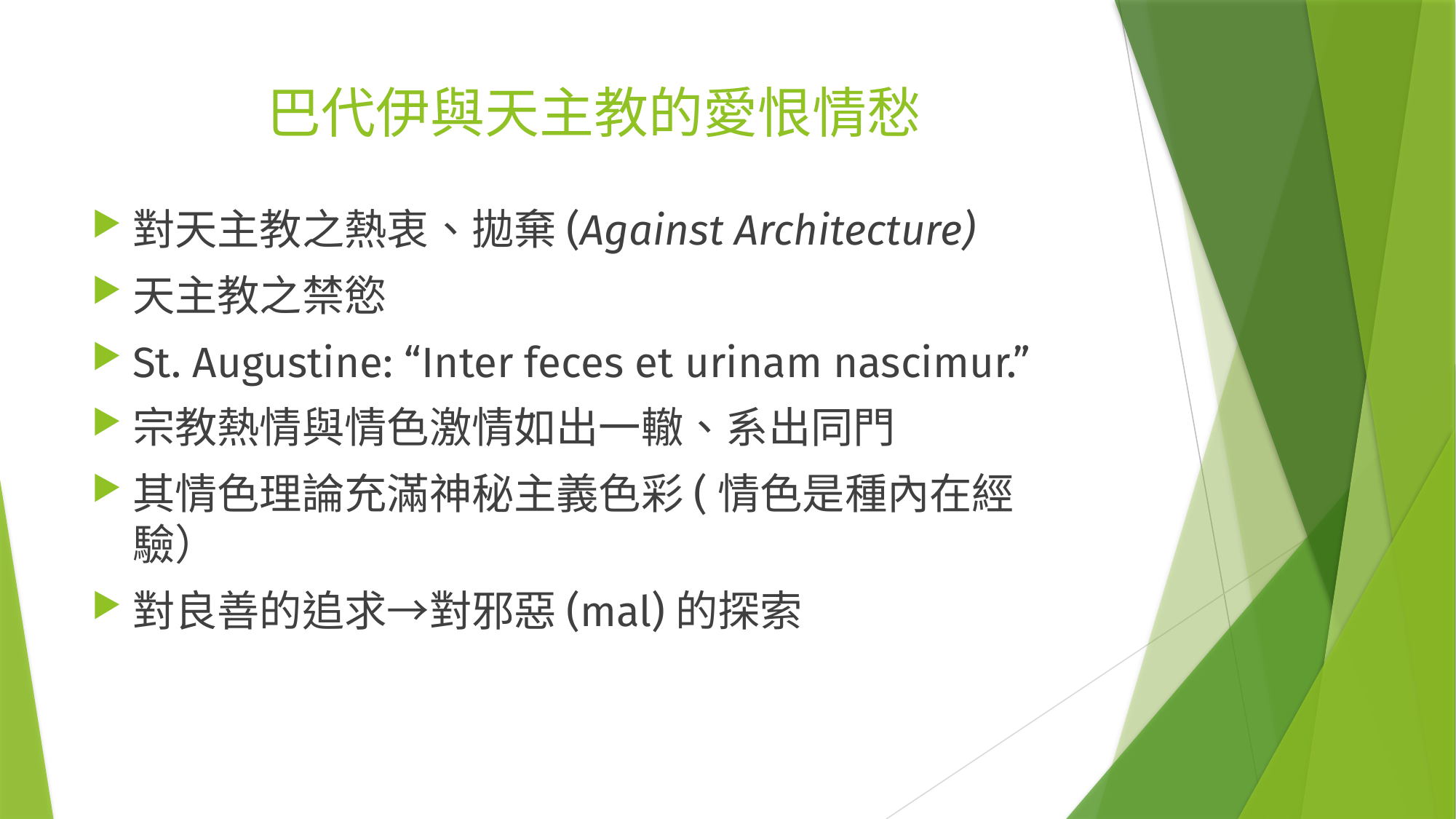

# 巴代伊與天主教的愛恨情愁
對天主教之熱衷、拋棄(Against Architecture)
天主教之禁慾
St. Augustine: “Inter feces et urinam nascimur.”
宗教熱情與情色激情如出一轍、系出同門
其情色理論充滿神秘主義色彩(情色是種內在經驗）
對良善的追求→對邪惡(mal)的探索